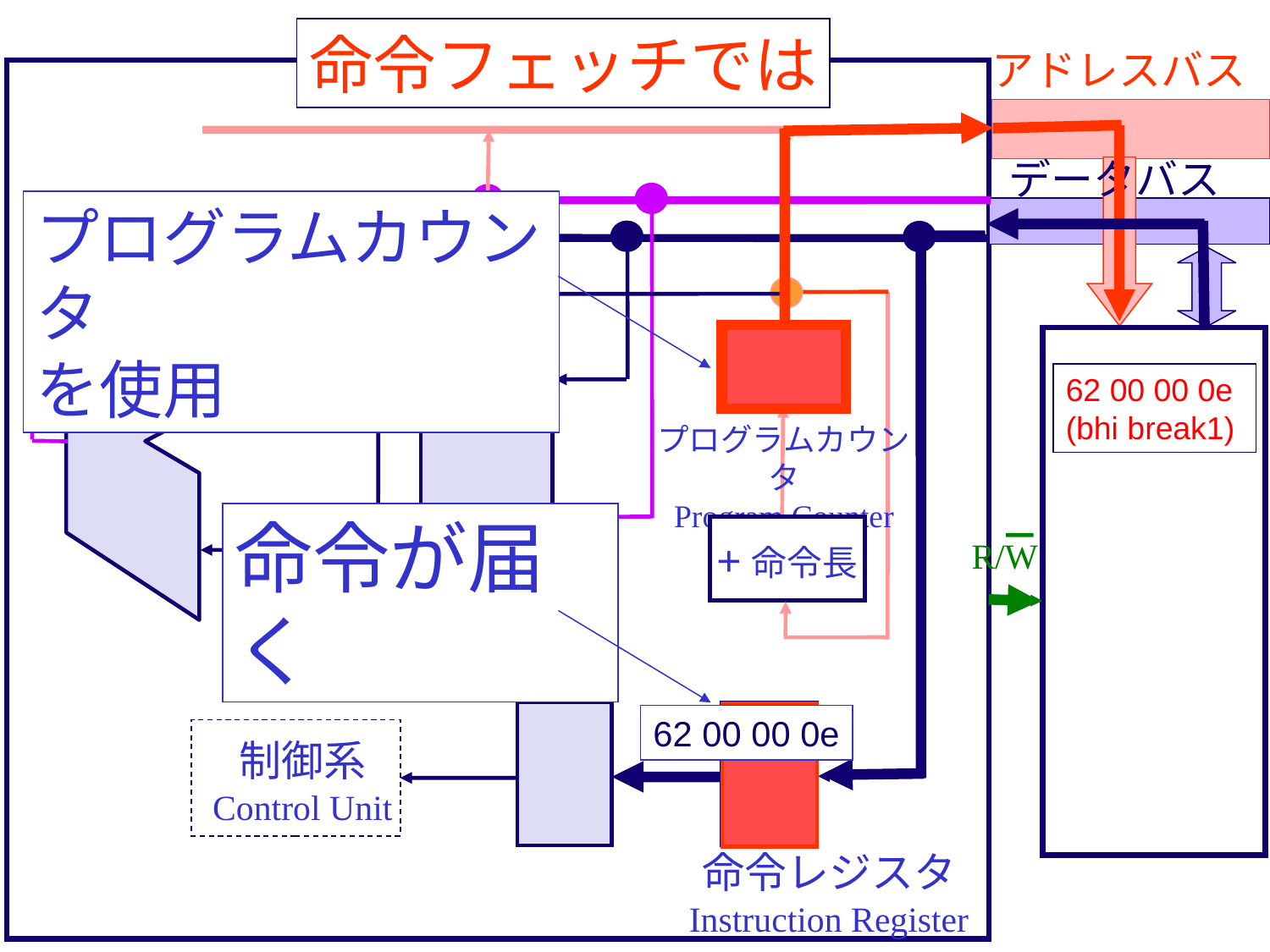

命令フェッチでは
アドレスバス

データバス

プログラムカウンタ
を使用

62 00 00 0e
(bhi break1)

プログラムカウンタ
Program Counter

命令が届く

+命令長
R/W

62 00 00 0e

制御系
Control Unit

命令レジスタ
Instruction Register